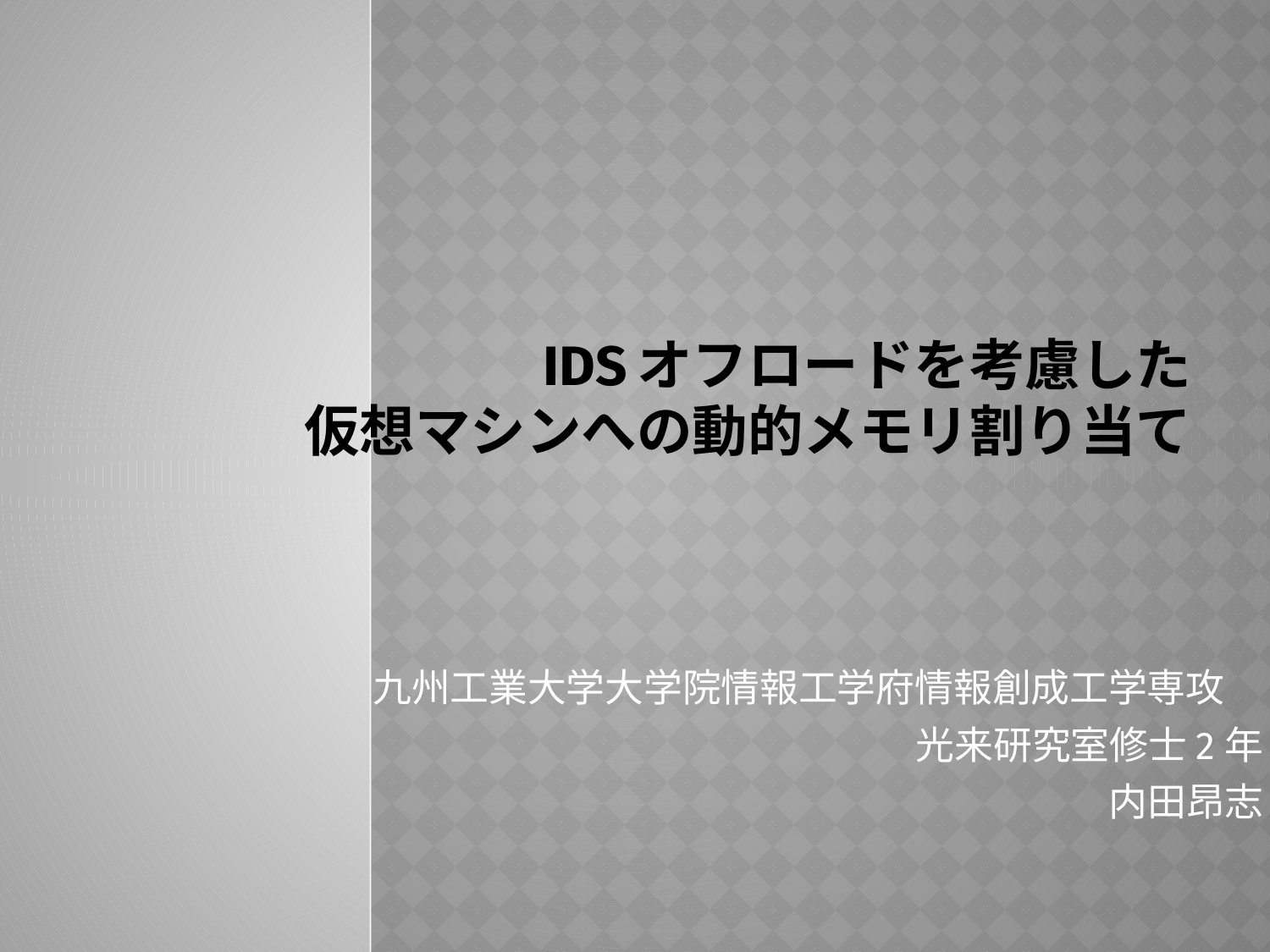

# IDSオフロードを考慮した 仮想マシンへの動的メモリ割り当て
九州工業大学大学院情報工学府情報創成工学専攻
光来研究室修士2年
内田昂志